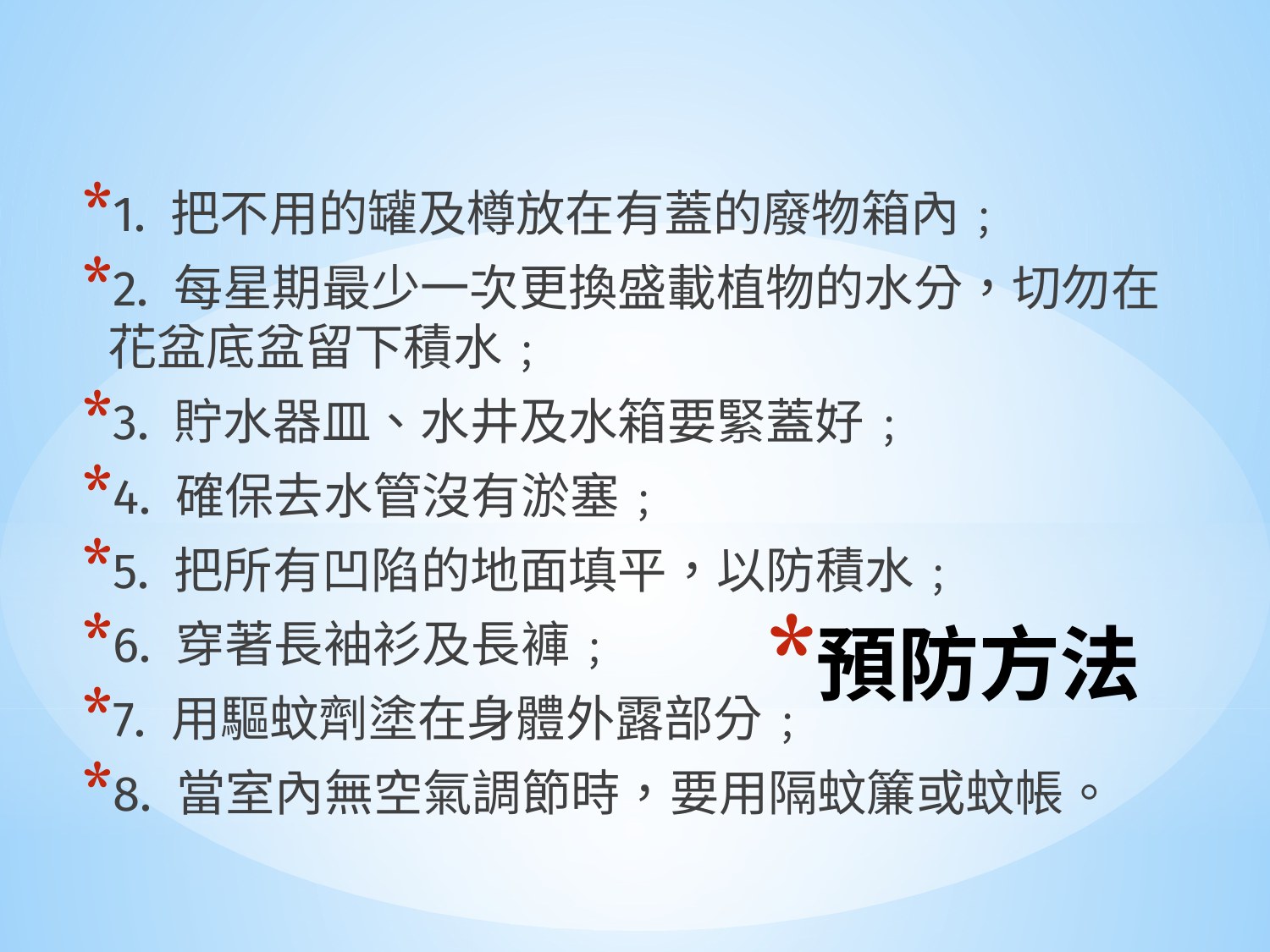

1. 把不用的罐及樽放在有蓋的廢物箱內﹔
2. 每星期最少一次更換盛載植物的水分，切勿在花盆底盆留下積水﹔
3. 貯水器皿、水井及水箱要緊蓋好﹔
4. 確保去水管沒有淤塞﹔
5. 把所有凹陷的地面填平，以防積水﹔
6. 穿著長袖衫及長褲﹔
7. 用驅蚊劑塗在身體外露部分﹔
8. 當室內無空氣調節時，要用隔蚊簾或蚊帳。

# 預防方法